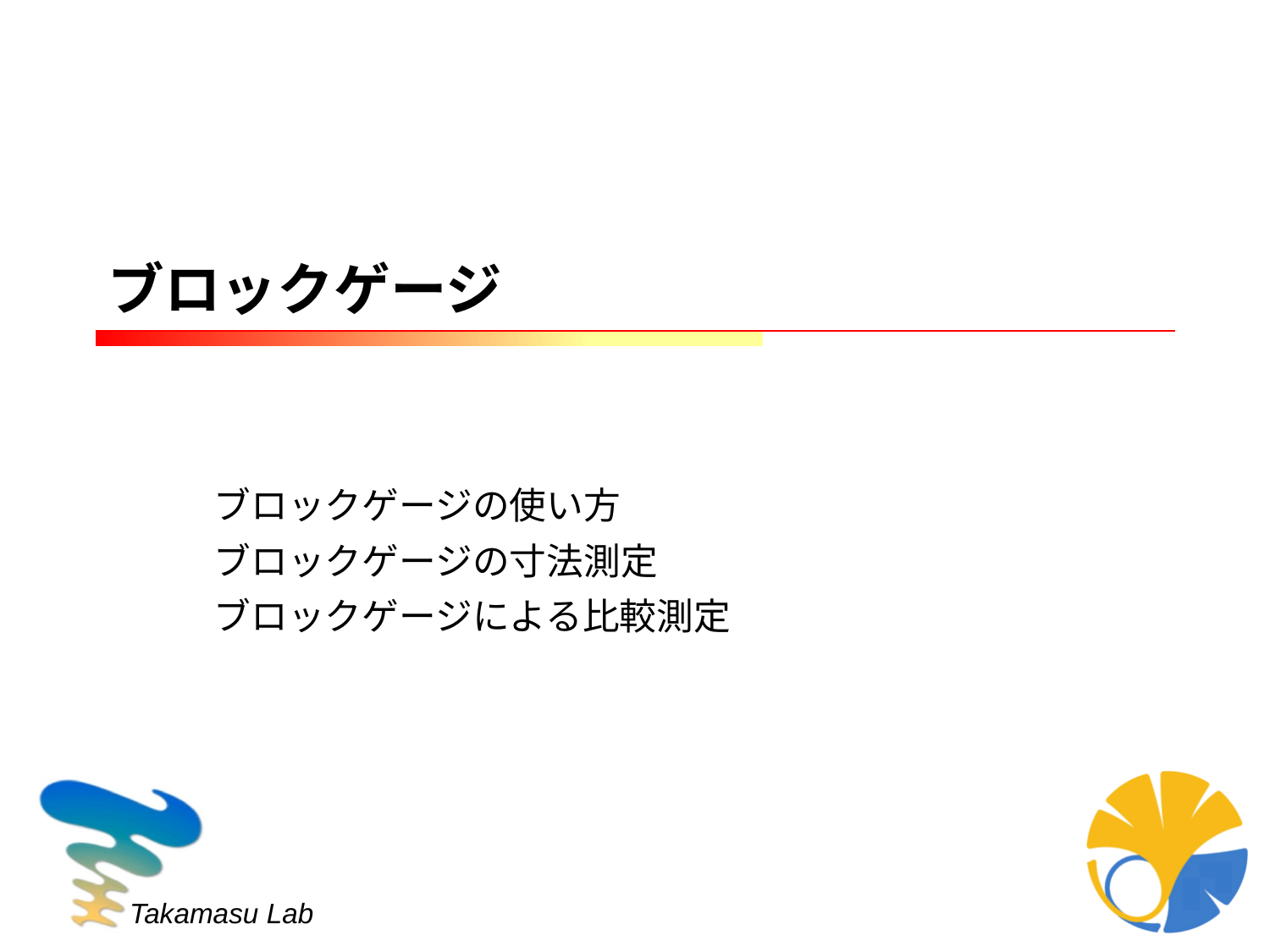

# ブロックゲージ
ブロックゲージの使い方
ブロックゲージの寸法測定
ブロックゲージによる比較測定